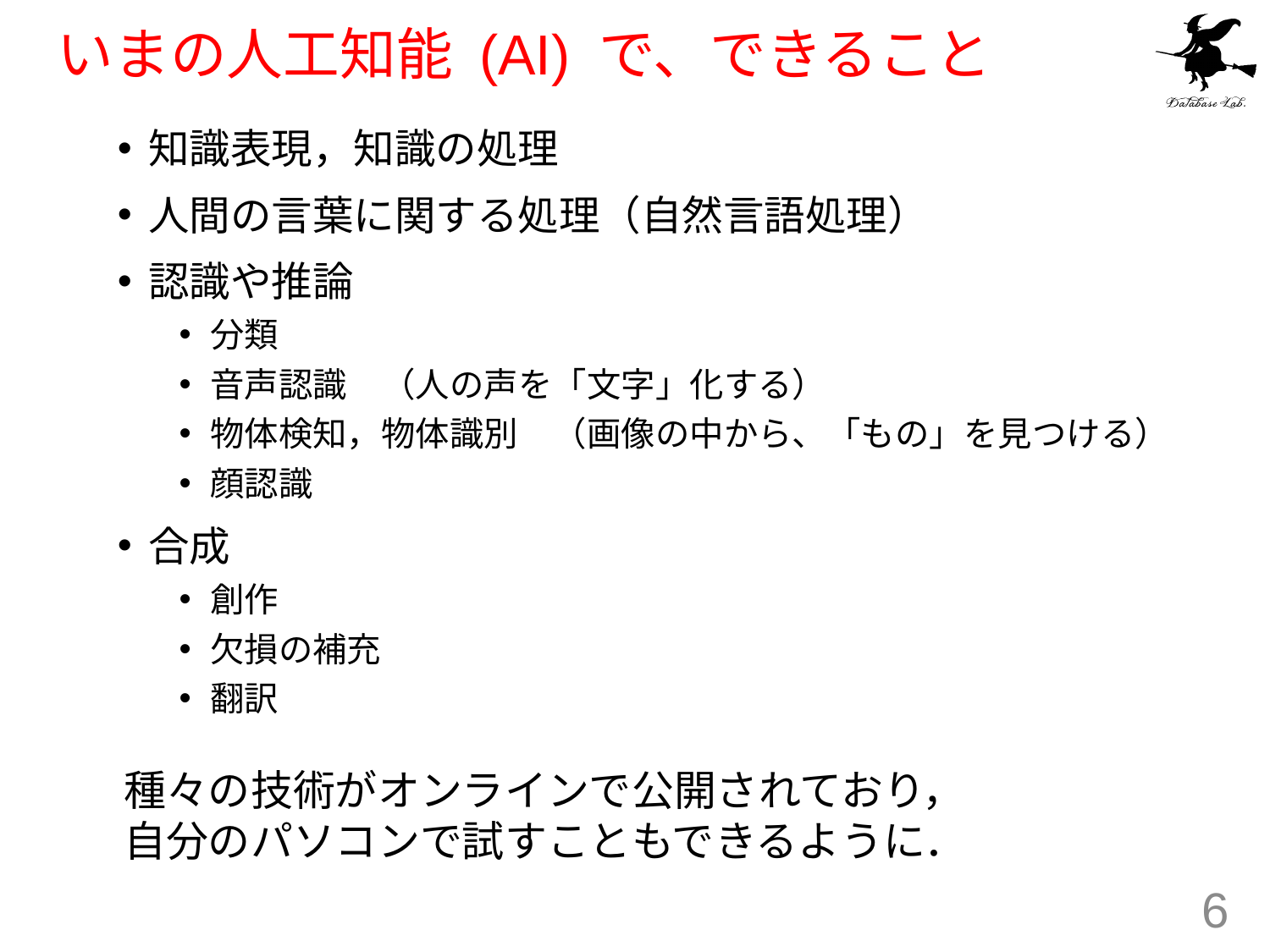

# いまの人工知能 (AI) で、できること
知識表現，知識の処理
人間の言葉に関する処理（自然言語処理）
認識や推論
分類
音声認識　（人の声を「文字」化する）
物体検知，物体識別　（画像の中から、「もの」を見つける）
顔認識
合成
創作
欠損の補充
翻訳

種々の技術がオンラインで公開されており，
自分のパソコンで試すこともできるように．
6